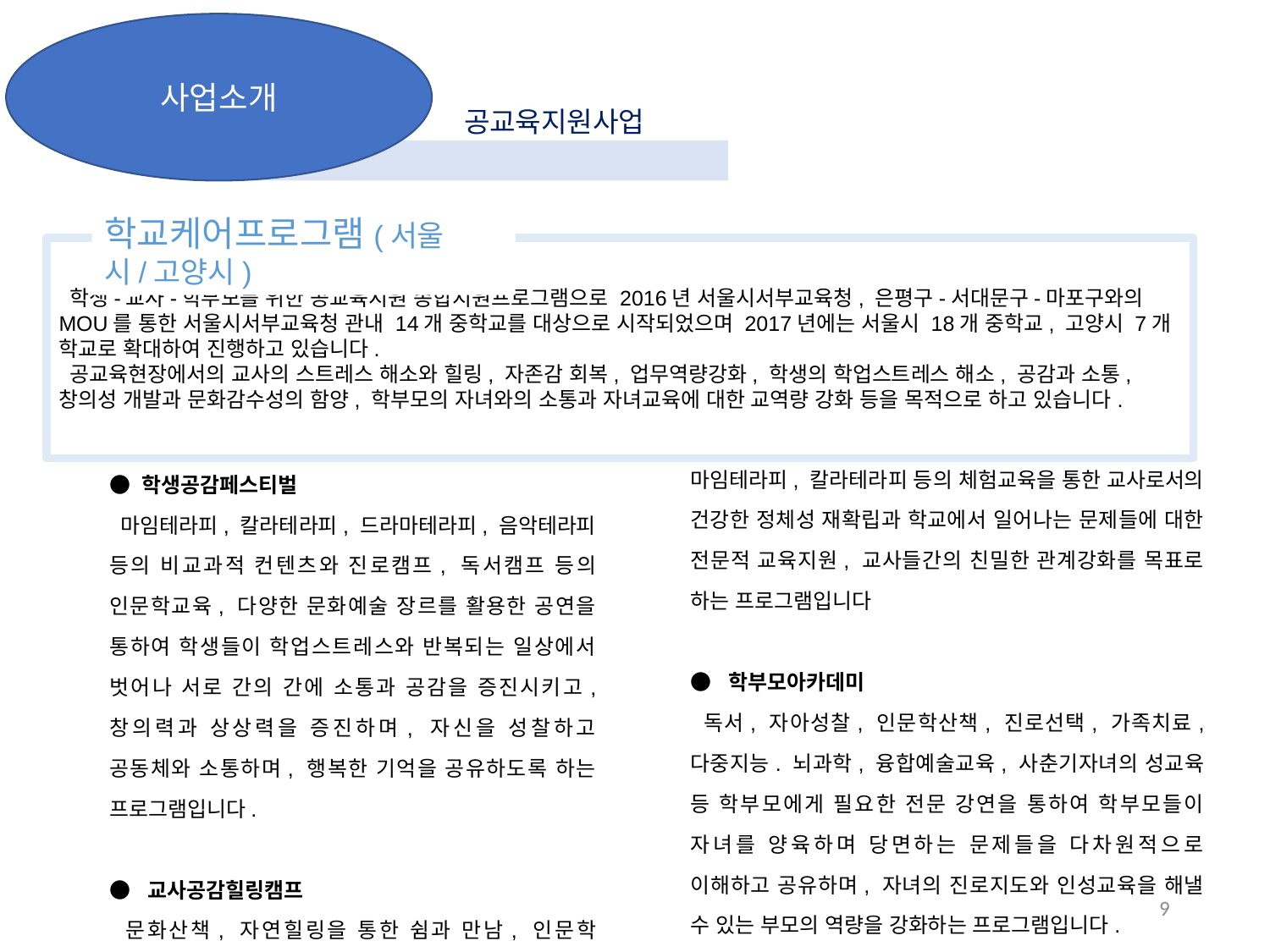

사업소개
Ⅱ. 법인사업소개
공교육지원사업

학교케어프로그램(서울시/고양시)

 학생-교사-학부모를 위한 공교육지원 종합지원프로그램으로 2016년 서울시서부교육청, 은평구-서대문구-마포구와의 MOU를 통한 서울시서부교육청 관내 14개 중학교를 대상으로 시작되었으며 2017년에는 서울시 18개 중학교, 고양시 7개 학교로 확대하여 진행하고 있습니다.
 공교육현장에서의 교사의 스트레스 해소와 힐링, 자존감 회복, 업무역량강화, 학생의 학업스트레스 해소, 공감과 소통, 창의성 개발과 문화감수성의 함양, 학부모의 자녀와의 소통과 자녀교육에 대한 교역량 강화 등을 목적으로 하고 있습니다.

마임테라피, 칼라테라피 등의 체험교육을 통한 교사로서의 건강한 정체성 재확립과 학교에서 일어나는 문제들에 대한 전문적 교육지원, 교사들간의 친밀한 관계강화를 목표로 하는 프로그램입니다

●  학부모아카데미
 독서, 자아성찰, 인문학산책, 진로선택, 가족치료, 다중지능. 뇌과학, 융합예술교육, 사춘기자녀의 성교육 등 학부모에게 필요한 전문 강연을 통하여 학부모들이 자녀를 양육하며 당면하는 문제들을 다차원적으로 이해하고 공유하며, 자녀의 진로지도와 인성교육을 해낼 수 있는 부모의 역량을 강화하는 프로그램입니다.
● 학생공감페스티벌
 마임테라피, 칼라테라피, 드라마테라피, 음악테라피 등의 비교과적 컨텐츠와 진로캠프, 독서캠프 등의 인문학교육, 다양한 문화예술 장르를 활용한 공연을 통하여 학생들이 학업스트레스와 반복되는 일상에서 벗어나 서로 간의 간에 소통과 공감을 증진시키고, 창의력과 상상력을 증진하며, 자신을 성찰하고 공동체와 소통하며, 행복한 기억을 공유하도록 하는 프로그램입니다.

●  교사공감힐링캠프
 문화산책, 자연힐링을 통한 쉼과 만남, 인문학 소양을 위한 인문학특강, 교사들을 위한 작은 음악회,
학부모지원
교사지원
9